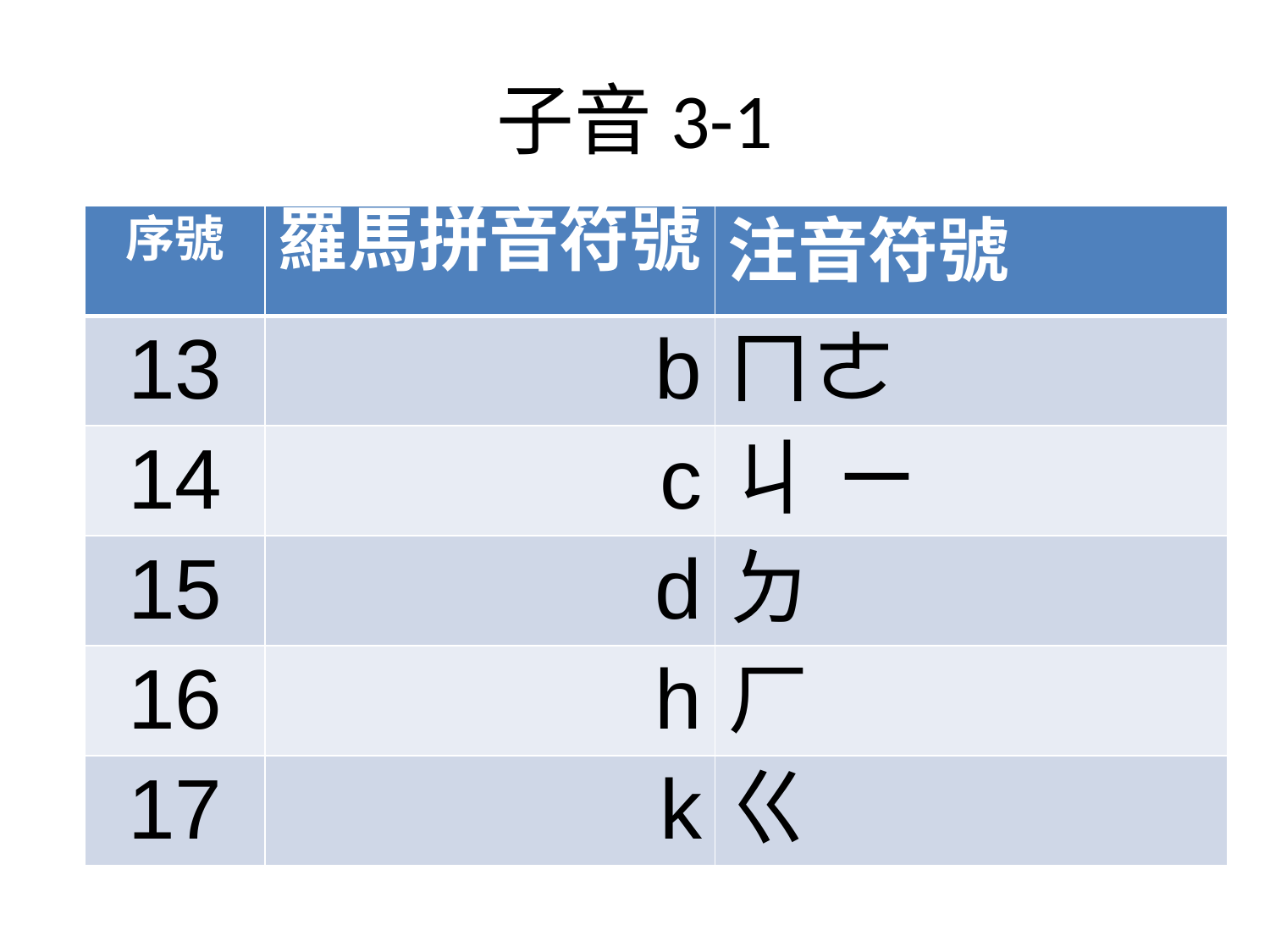

# 子音3-1
| 序號 | 羅馬拼音符號 | 注音符號 |
| --- | --- | --- |
| 13 | b | ㄇㄜ |
| 14 | c | ㄐ ㄧ |
| 15 | d | ㄉ |
| 16 | h | ㄏ |
| 17 | k | ㄍ |